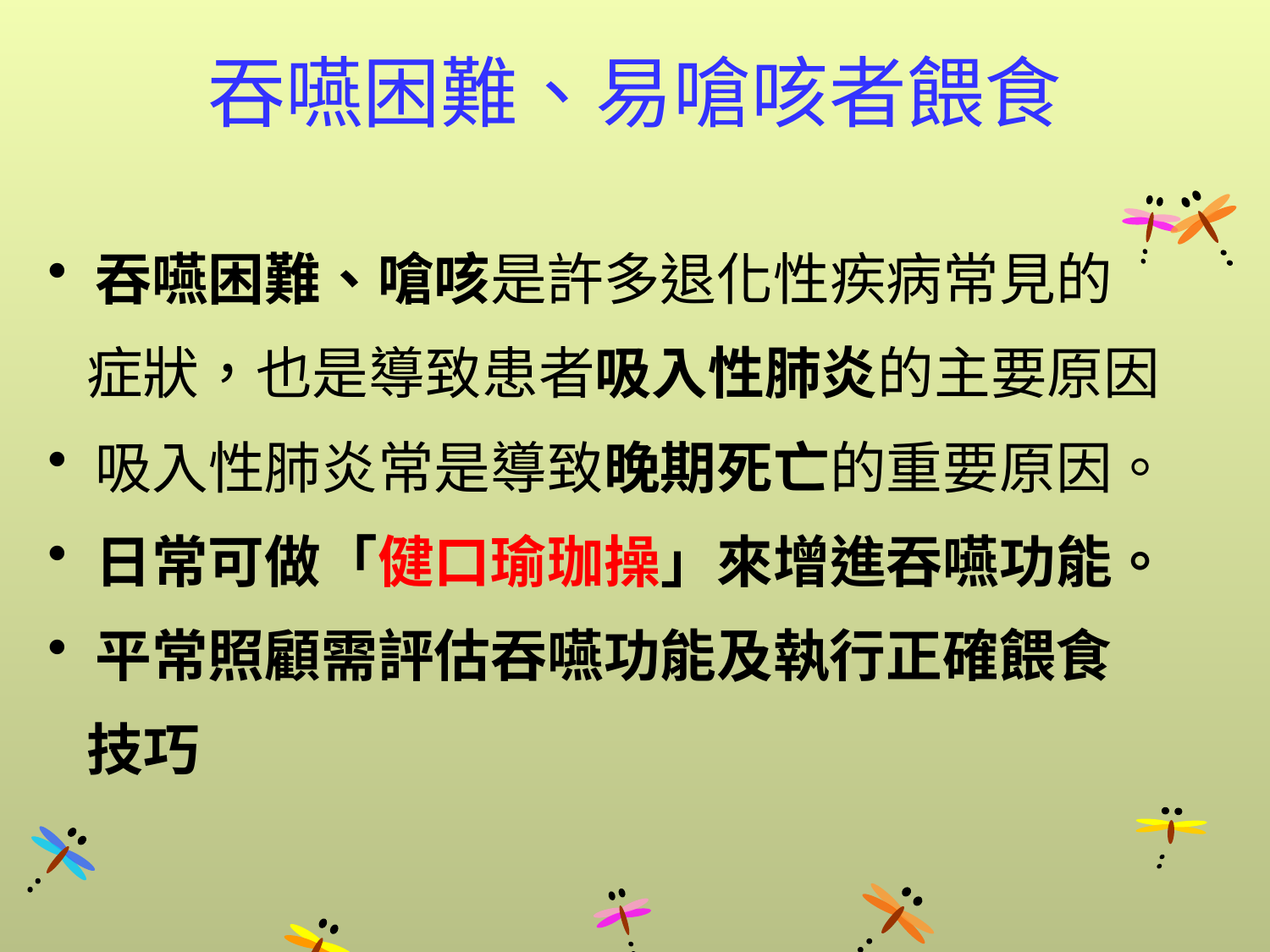

# 吞嚥困難、易嗆咳者餵食
吞嚥困難、嗆咳是許多退化性疾病常見的
  症狀，也是導致患者吸入性肺炎的主要原因
吸入性肺炎常是導致晚期死亡的重要原因。
日常可做「健口瑜珈操」來增進吞嚥功能。
平常照顧需評估吞嚥功能及執行正確餵食
  技巧